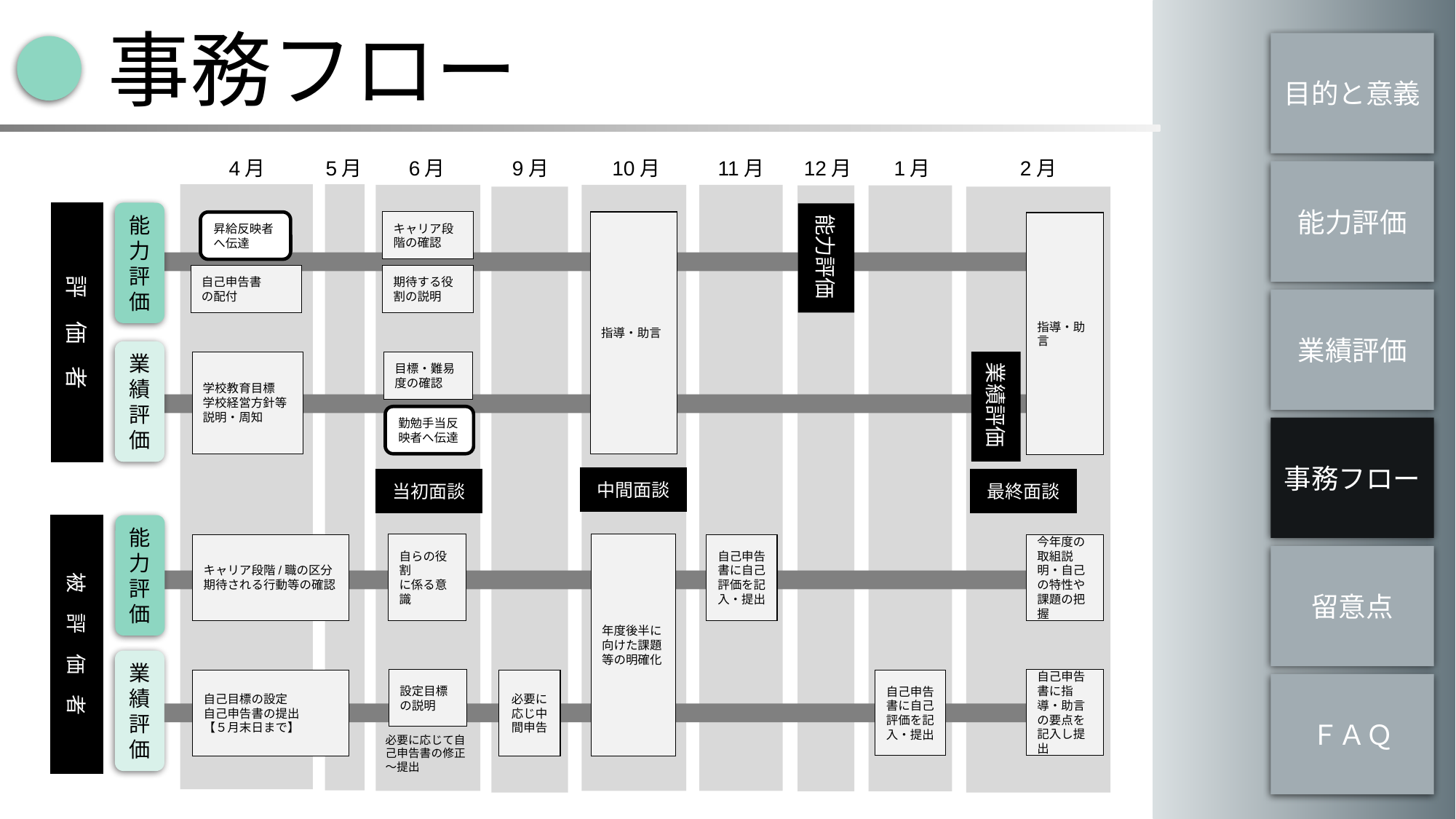

事務フロー
目的と意義

12月
11月
10月
1月
4月
5月
6月
9月
2月

能力
評価
能力評価
評　価　者
キャリア段階の確認
指導・助言
昇給反映者
へ伝達
指導・助言

自己申告書
の配付
期待する役割の説明
業績
評価
業績評価
学校教育目標
学校経営方針等
説明・周知
目標・難易度の確認

勤勉手当反映者へ伝達
中間面談
当初面談
最終面談
被　評　価　者
能力
評価
年度後半に向けた課題等の明確化
自らの役割
に係る意識
キャリア段階/職の区分
期待される行動等の確認
今年度の取組説明・自己の特性や課題の把握
自己申告書に自己評価を記入・提出

業績
評価
設定目標の説明
自己申告書に指導・助言の要点を記入し提出
自己申告書に自己評価を記入・提出
自己目標の設定
自己申告書の提出
【５月末日まで】
必要に応じ中間申告

必要に応じて自己申告書の修正～提出
能力評価
業績評価
事務フロー
留意点
ＦＡＱ